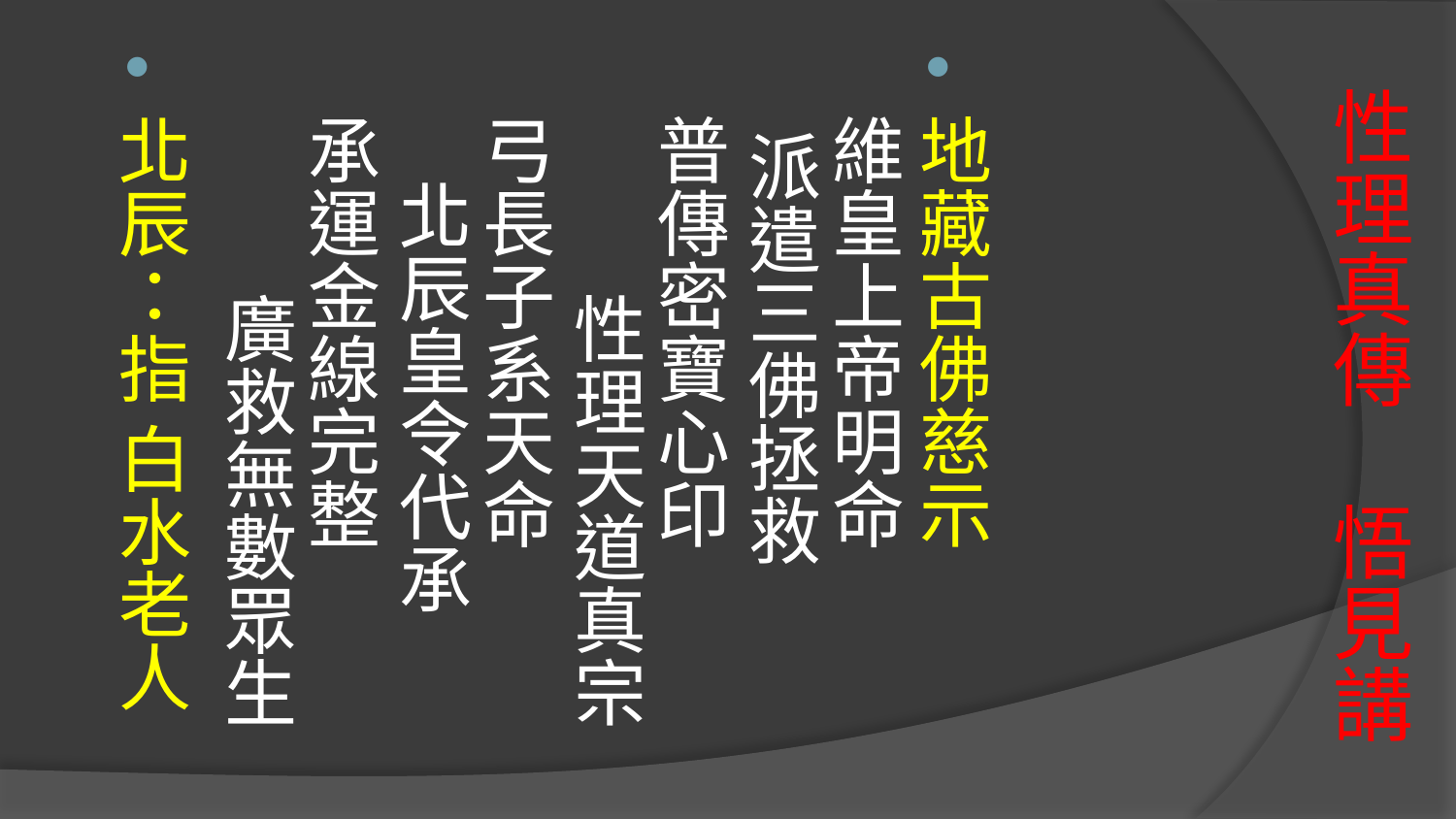

地藏古佛慈示
維皇上帝明命               派遣三佛拯救
普傳密寶心印                         性理天道真宗
弓長子系天命                  北辰皇令代承
承運金線完整                         廣救無數眾生
北辰：指 白水老人
# 性理真傳     悟見講